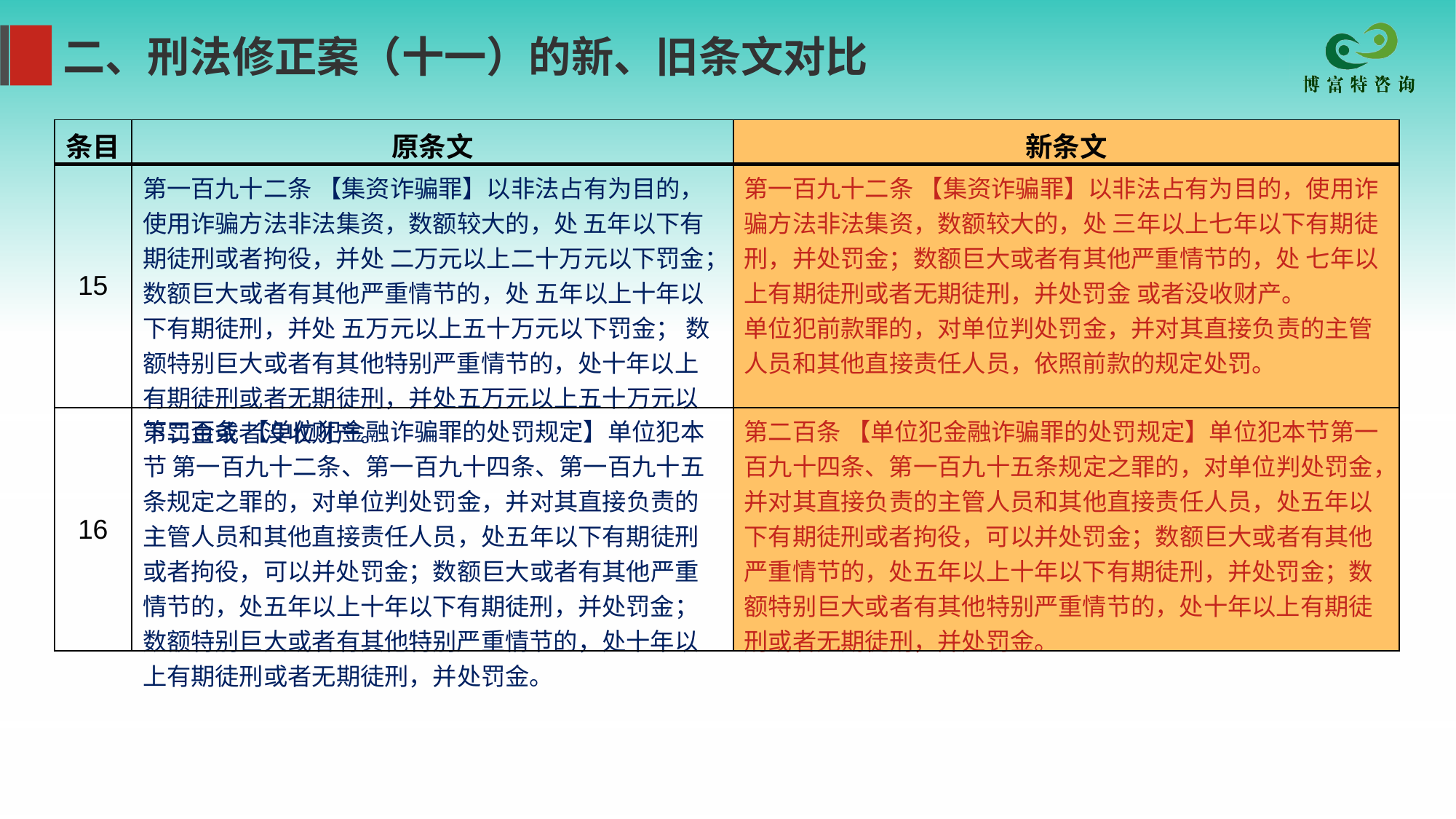

二、刑法修正案（十一）的新、旧条文对比

| 条目 | 原条文 | 新条文 |
| --- | --- | --- |
| 15 | 第一百九十二条 【集资诈骗罪】以非法占有为目的，使用诈骗方法非法集资，数额较大的，处 五年以下有期徒刑或者拘役，并处 二万元以上二十万元以下罚金；数额巨大或者有其他严重情节的，处 五年以上十年以下有期徒刑，并处 五万元以上五十万元以下罚金； 数额特别巨大或者有其他特别严重情节的，处十年以上有期徒刑或者无期徒刑，并处五万元以上五十万元以下罚金或者没收财产。 | 第一百九十二条 【集资诈骗罪】以非法占有为目的，使用诈骗方法非法集资，数额较大的，处 三年以上七年以下有期徒刑，并处罚金；数额巨大或者有其他严重情节的，处 七年以上有期徒刑或者无期徒刑，并处罚金 或者没收财产。 单位犯前款罪的，对单位判处罚金，并对其直接负责的主管人员和其他直接责任人员，依照前款的规定处罚。 |
| 16 | 第二百条 【单位犯金融诈骗罪的处罚规定】单位犯本节 第一百九十二条、第一百九十四条、第一百九十五条规定之罪的，对单位判处罚金，并对其直接负责的主管人员和其他直接责任人员，处五年以下有期徒刑或者拘役，可以并处罚金；数额巨大或者有其他严重情节的，处五年以上十年以下有期徒刑，并处罚金；数额特别巨大或者有其他特别严重情节的，处十年以上有期徒刑或者无期徒刑，并处罚金。 | 第二百条 【单位犯金融诈骗罪的处罚规定】单位犯本节第一百九十四条、第一百九十五条规定之罪的，对单位判处罚金，并对其直接负责的主管人员和其他直接责任人员，处五年以下有期徒刑或者拘役，可以并处罚金；数额巨大或者有其他严重情节的，处五年以上十年以下有期徒刑，并处罚金；数额特别巨大或者有其他特别严重情节的，处十年以上有期徒刑或者无期徒刑，并处罚金。 |